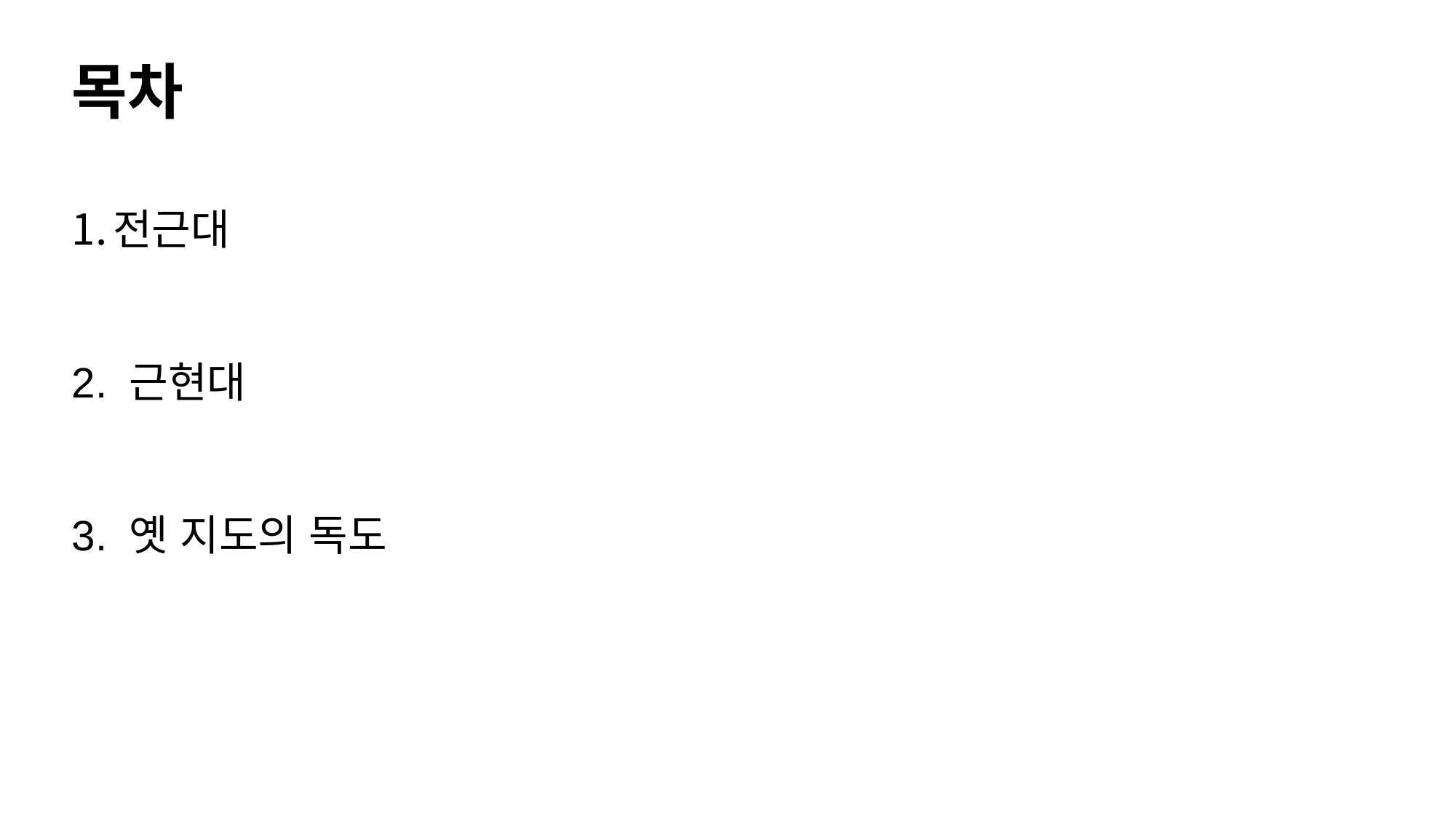

목차
전근대

2. 근현대

3. 옛 지도의 독도